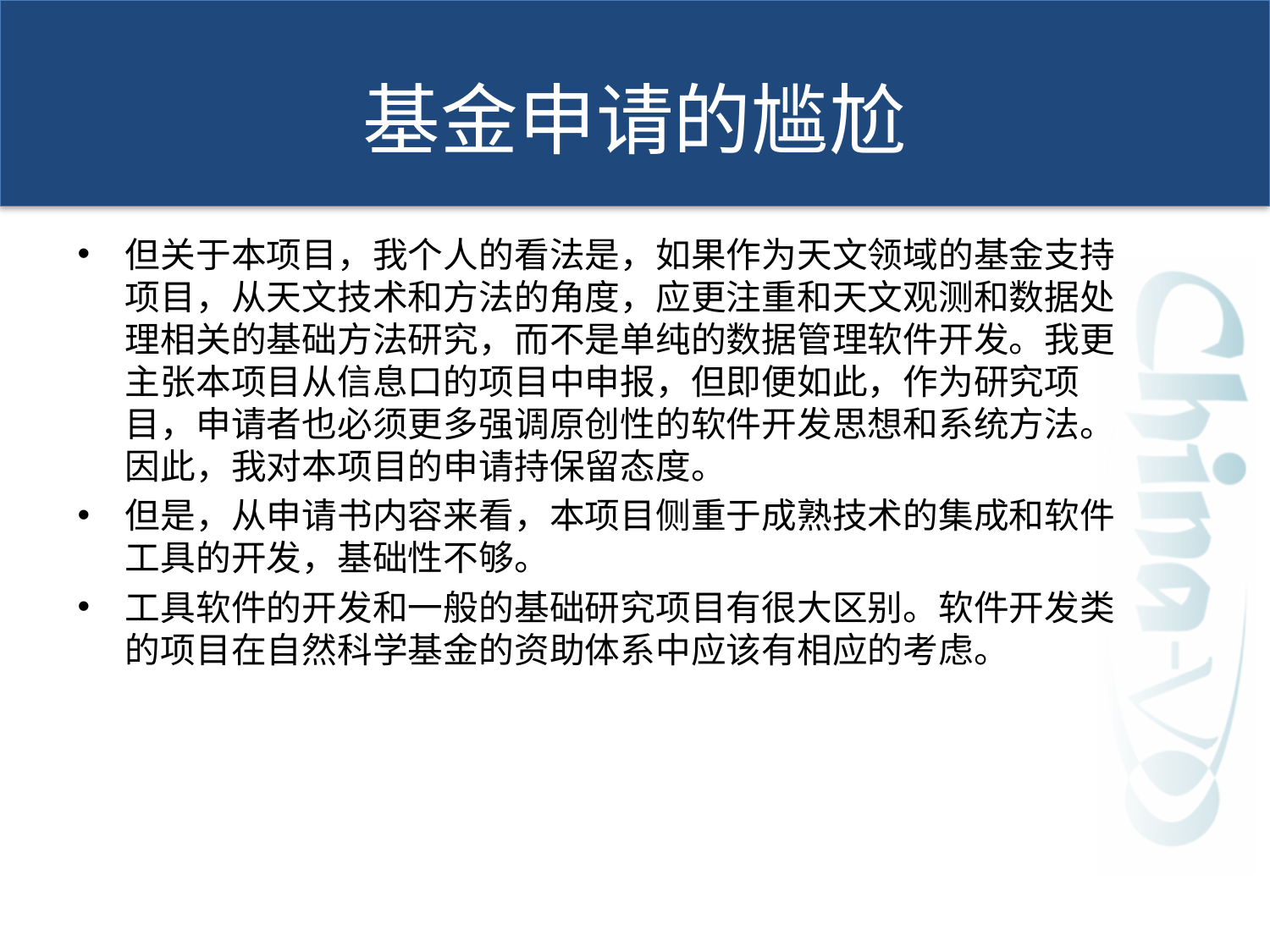

# 基金申请的尴尬
但关于本项目，我个人的看法是，如果作为天文领域的基金支持项目，从天文技术和方法的角度，应更注重和天文观测和数据处理相关的基础方法研究，而不是单纯的数据管理软件开发。我更主张本项目从信息口的项目中申报，但即便如此，作为研究项目，申请者也必须更多强调原创性的软件开发思想和系统方法。因此，我对本项目的申请持保留态度。
但是，从申请书内容来看，本项目侧重于成熟技术的集成和软件工具的开发，基础性不够。
工具软件的开发和一般的基础研究项目有很大区别。软件开发类的项目在自然科学基金的资助体系中应该有相应的考虑。